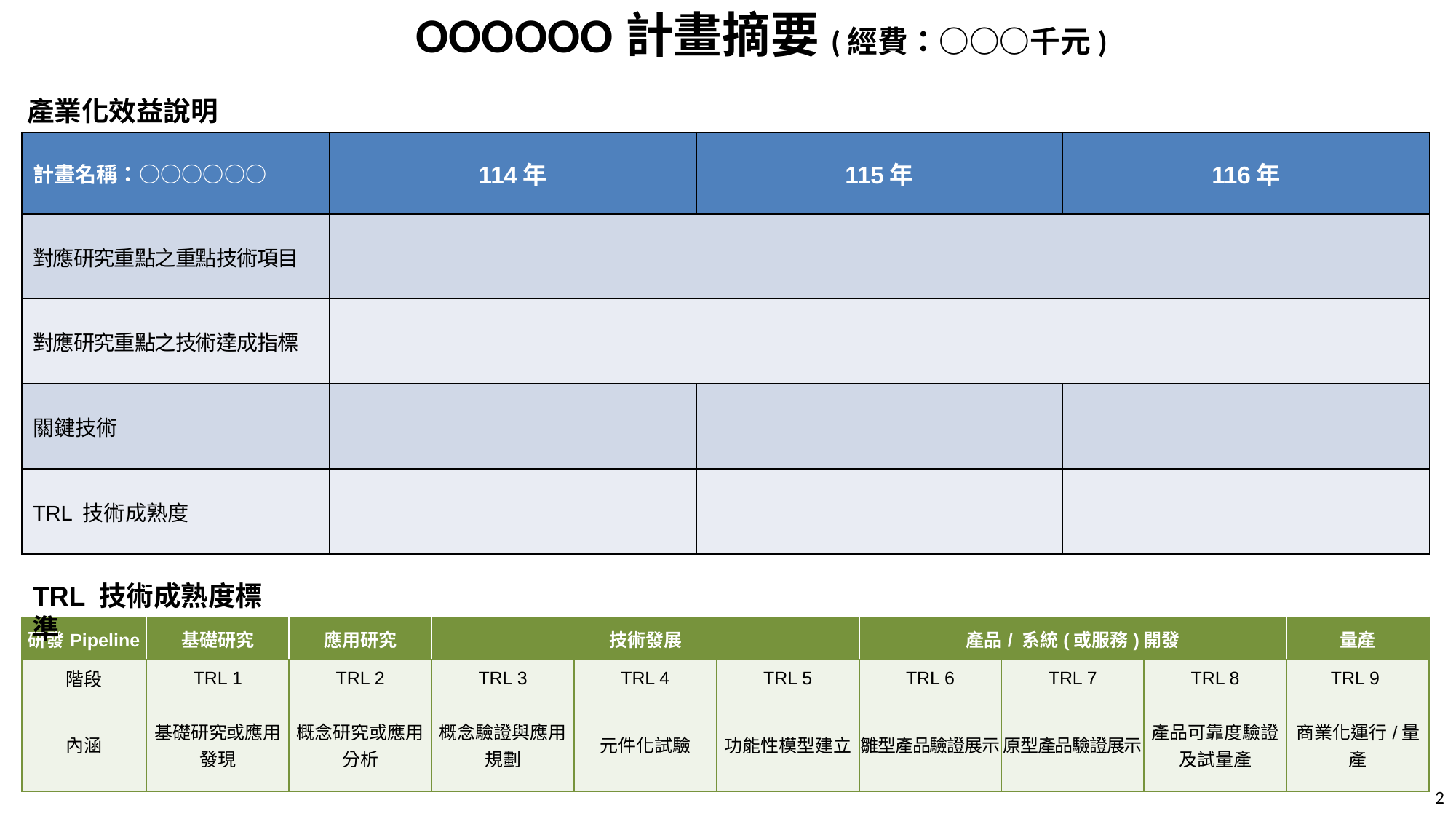

OOOOOO計畫摘要(經費：○○○千元)
產業化效益說明
| 計畫名稱：○○○○○○ | 114年 | 115年 | 116年 |
| --- | --- | --- | --- |
| 對應研究重點之重點技術項目 |  |  |  |
| 對應研究重點之技術達成指標 |  |  |  |
| 關鍵技術 |  |  |  |
| TRL 技術成熟度 |  |  |  |
TRL 技術成熟度標準
| 研發Pipeline | 基礎研究 | 應用研究 | 技術發展 |  |  | 產品/ 系統(或服務)開發 |  |  | 量產 |
| --- | --- | --- | --- | --- | --- | --- | --- | --- | --- |
| 階段 | TRL 1 | TRL 2 | TRL 3 | TRL 4 | TRL 5 | TRL 6 | TRL 7 | TRL 8 | TRL 9 |
| 內涵 | 基礎研究或應用發現 | 概念研究或應用分析 | 概念驗證與應用規劃 | 元件化試驗 | 功能性模型建立 | 雛型產品驗證展示 | 原型產品驗證展示 | 產品可靠度驗證及試量產 | 商業化運行/量產 |
2